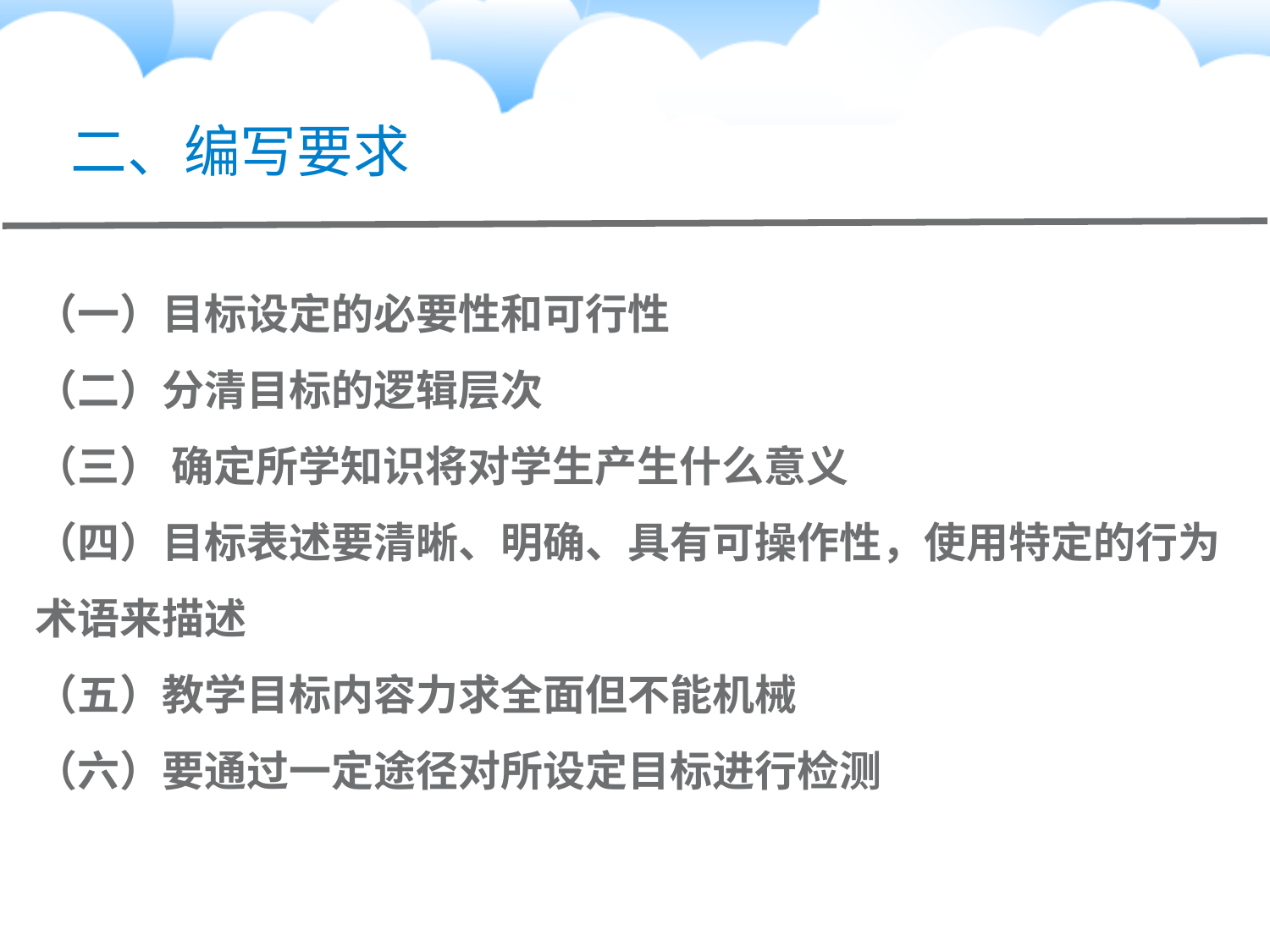

# 二、编写要求
（一）目标设定的必要性和可行性
（二）分清目标的逻辑层次
（三） 确定所学知识将对学生产生什么意义
（四）目标表述要清晰、明确、具有可操作性，使用特定的行为术语来描述
（五）教学目标内容力求全面但不能机械
（六）要通过一定途径对所设定目标进行检测